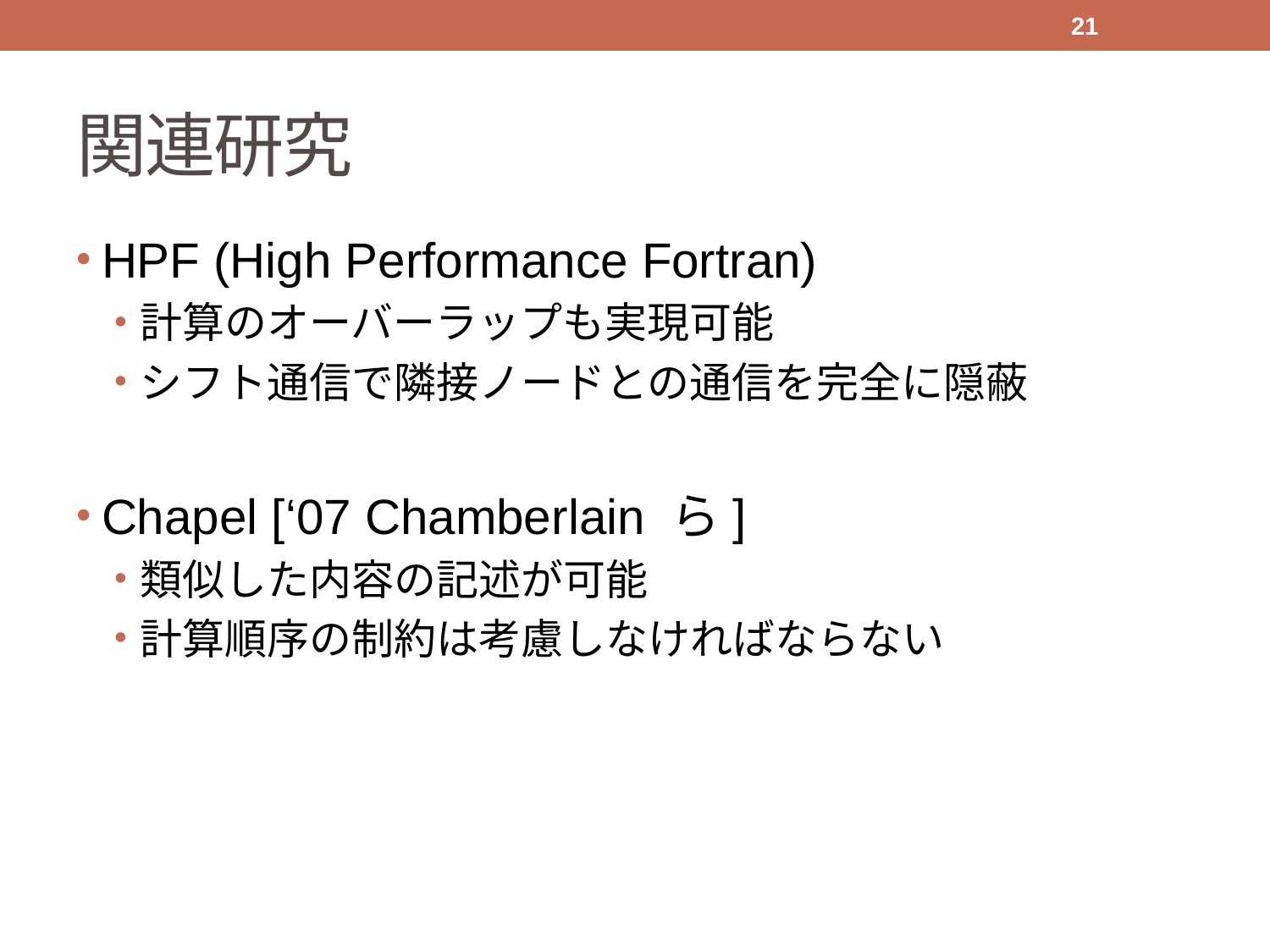

21
# 関連研究
HPF (High Performance Fortran)
計算のオーバーラップも実現可能
シフト通信で隣接ノードとの通信を完全に隠蔽

Chapel [‘07 Chamberlain ら]
類似した内容の記述が可能
計算順序の制約は考慮しなければならない